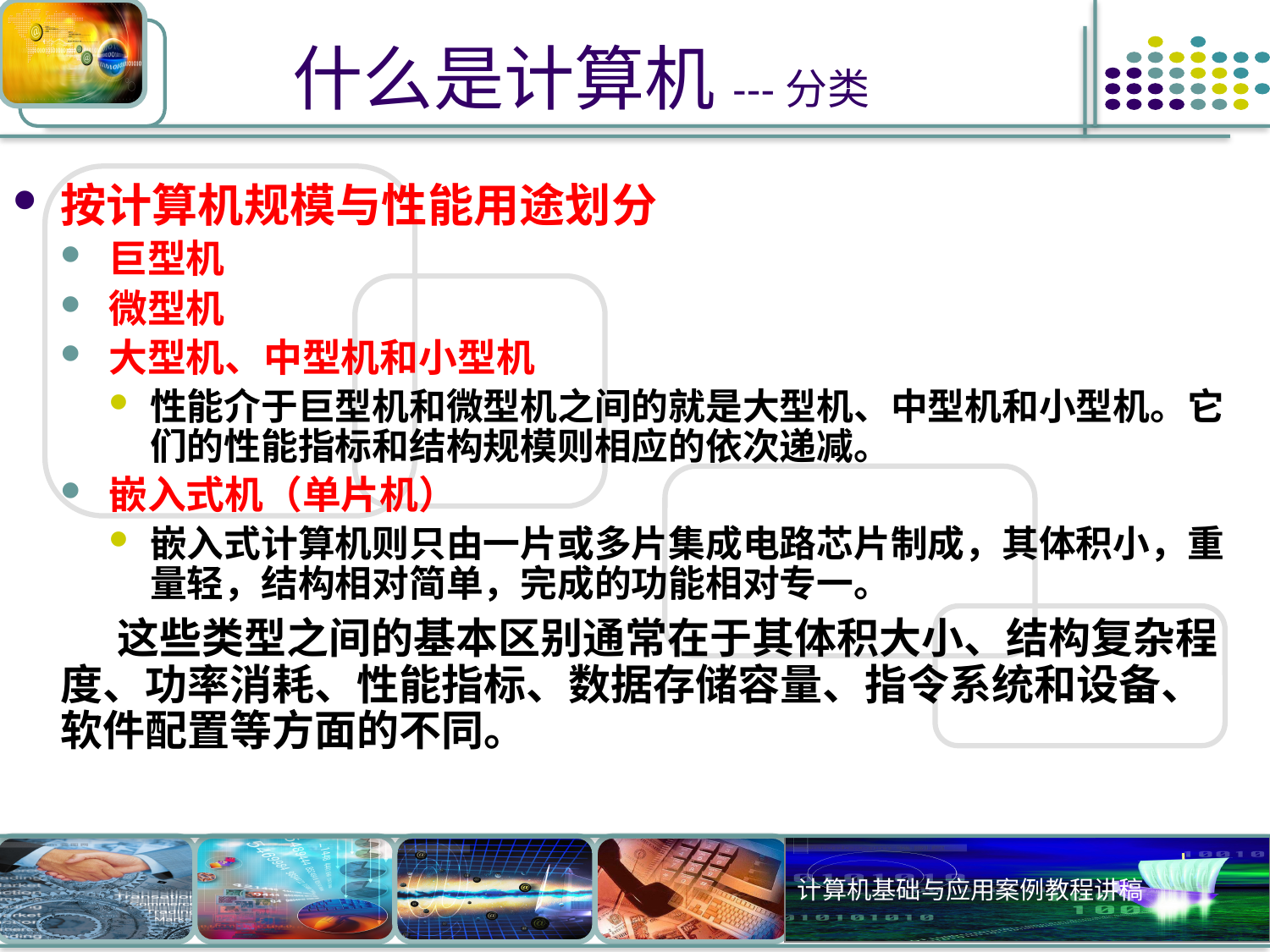

# 什么是计算机---分类
按计算机规模与性能用途划分
巨型机
微型机
大型机、中型机和小型机
性能介于巨型机和微型机之间的就是大型机、中型机和小型机。它们的性能指标和结构规模则相应的依次递减。
嵌入式机（单片机）
嵌入式计算机则只由一片或多片集成电路芯片制成，其体积小，重量轻，结构相对简单，完成的功能相对专一。
         这些类型之间的基本区别通常在于其体积大小、结构复杂程度、功率消耗、性能指标、数据存储容量、指令系统和设备、软件配置等方面的不同。